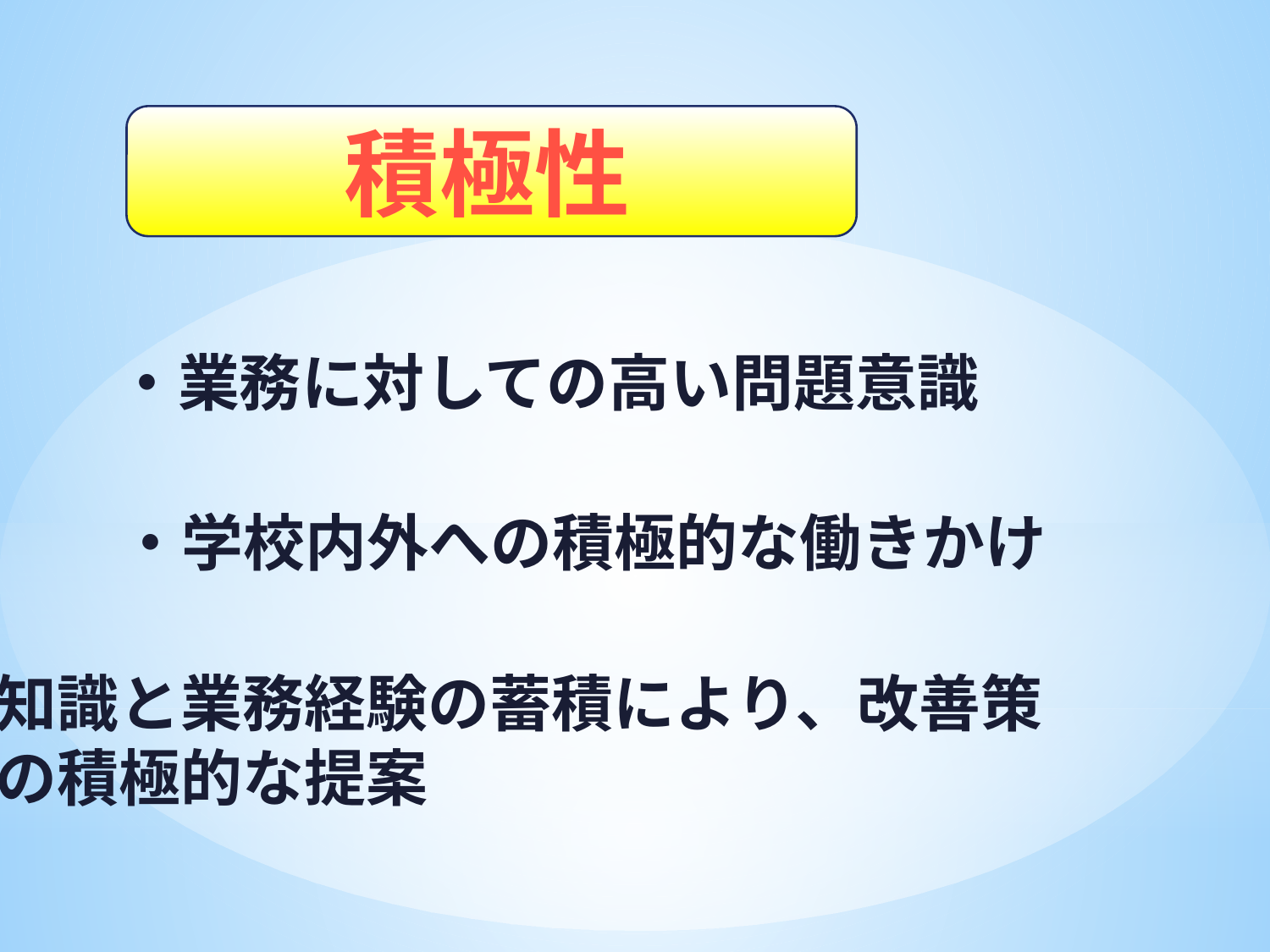

積極性
・業務に対しての高い問題意識
・学校内外への積極的な働きかけ
・知識と業務経験の蓄積により、改善策
　の積極的な提案
　　　　　　　　　　　　　　　　　　　　　　など